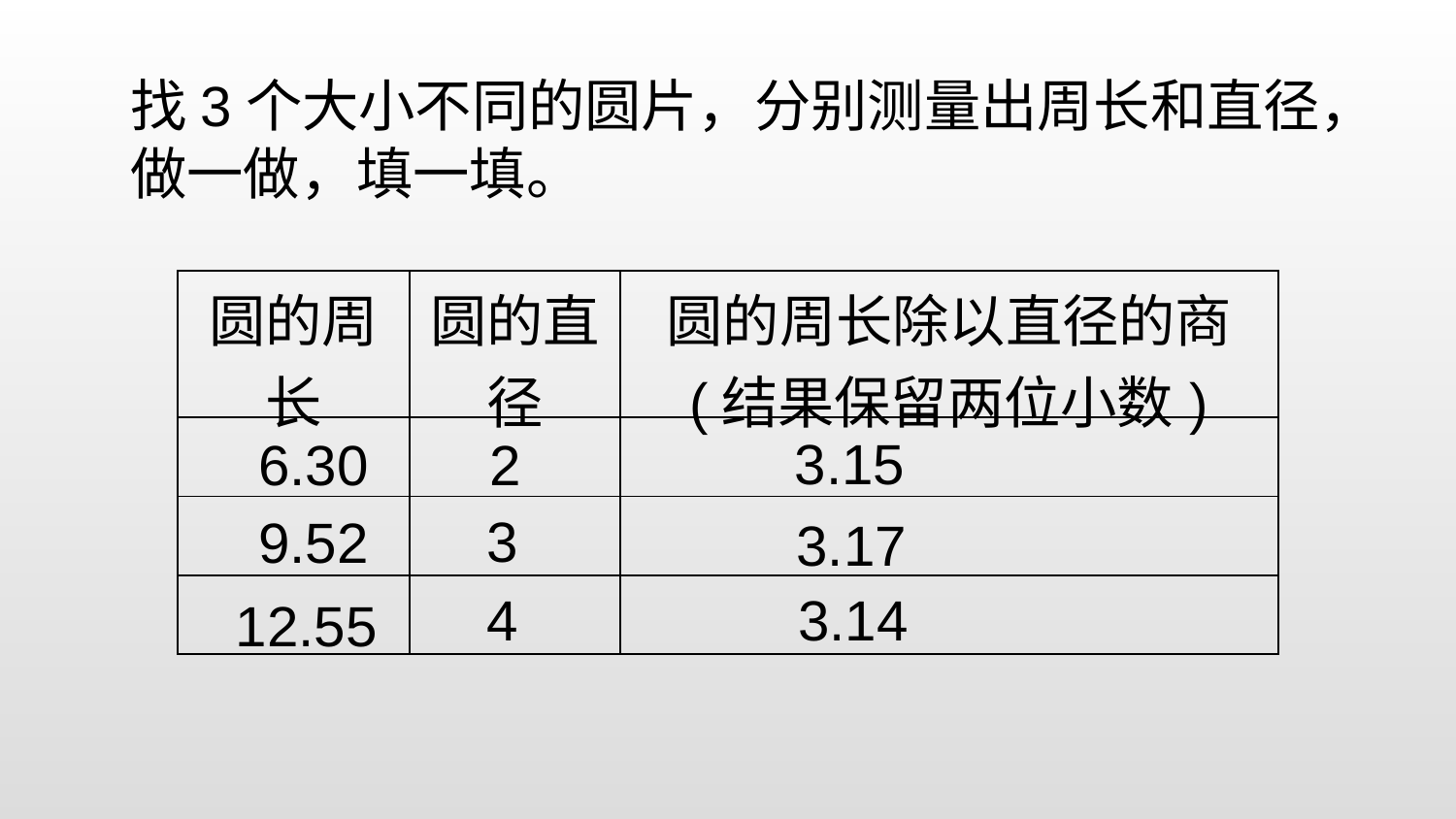

找3个大小不同的圆片，分别测量出周长和直径，做一做，填一填。
| 圆的周长 | 圆的直径 | 圆的周长除以直径的商 (结果保留两位小数) |
| --- | --- | --- |
|  |  |  |
|  |  |  |
|  |  |  |
3.15
2
6.30
3
9.52
3.17
3.14
4
12.55